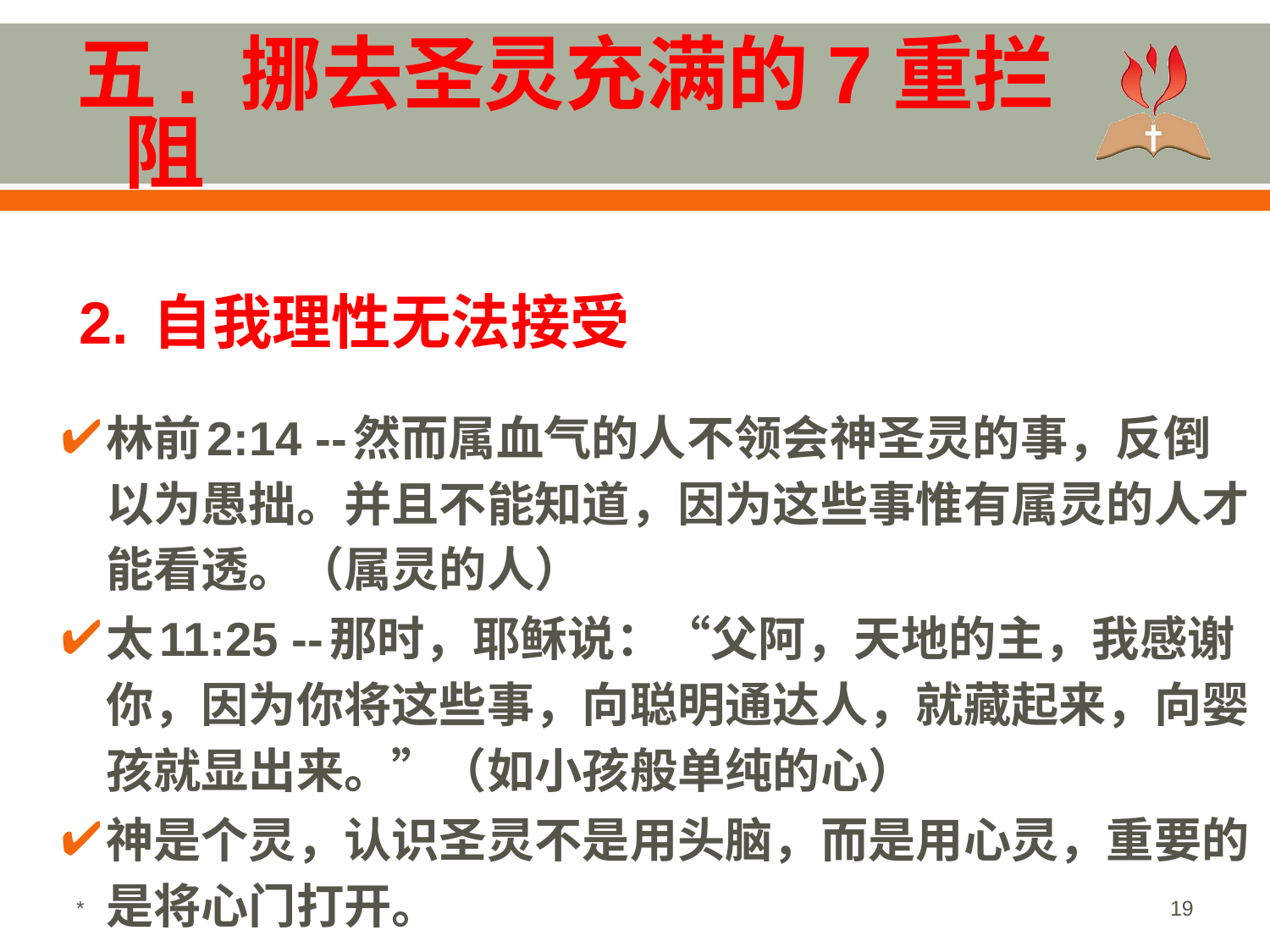

五. 挪去圣灵充满的7重拦阻

 2. 自我理性无法接受

林前2:14 --然而属血气的人不领会神圣灵的事，反倒以为愚拙。并且不能知道，因为这些事惟有属灵的人才能看透。（属灵的人）
太11:25 --那时，耶稣说：“父阿，天地的主，我感谢你，因为你将这些事，向聪明通达人，就藏起来，向婴孩就显出来。”（如小孩般单纯的心）
神是个灵，认识圣灵不是用头脑，而是用心灵，重要的是将心门打开。

*
19